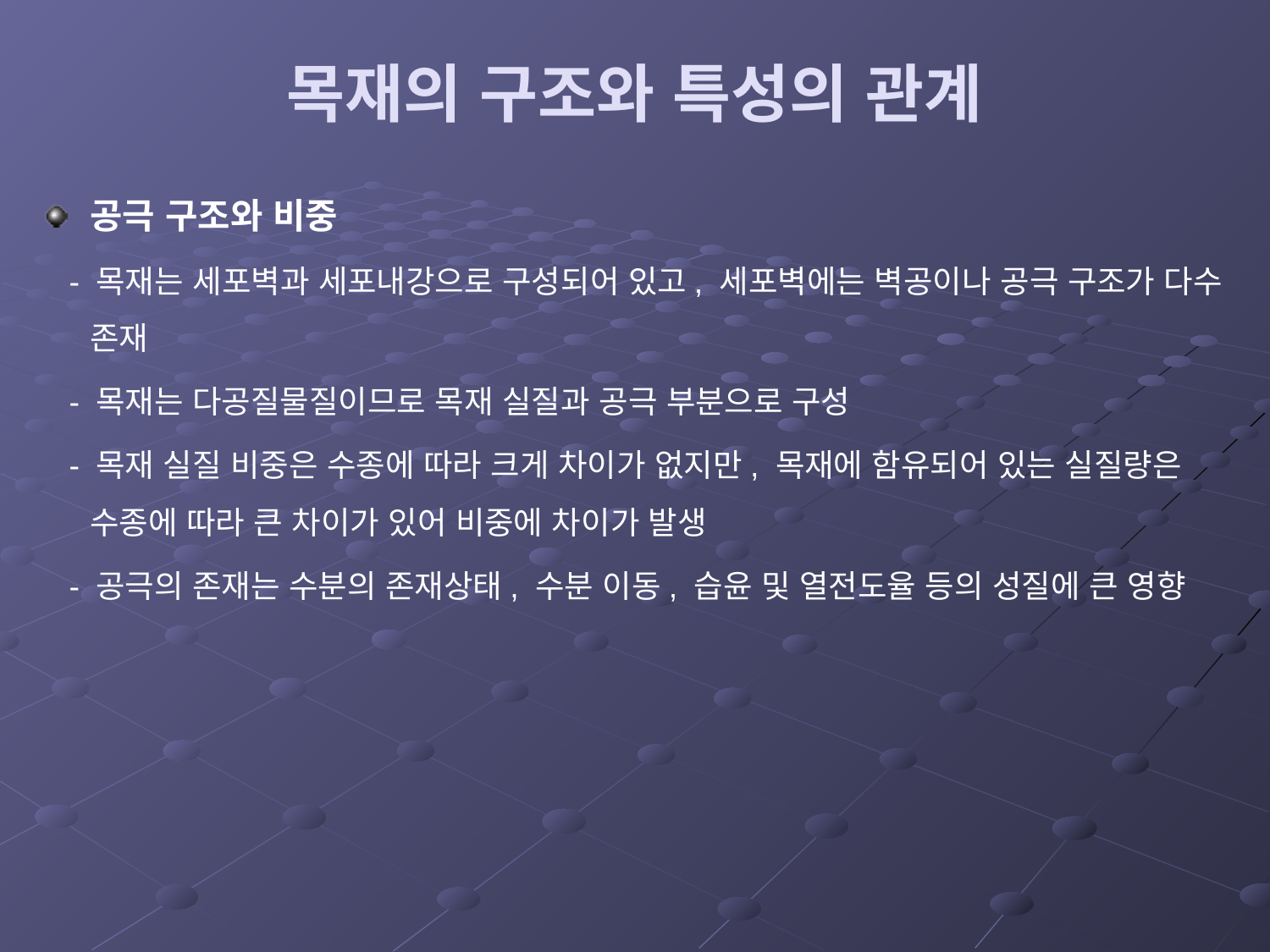

# 목재의 구조와 특성의 관계
공극 구조와 비중
   - 목재는 세포벽과 세포내강으로 구성되어 있고, 세포벽에는 벽공이나 공극 구조가 다수 존재
   - 목재는 다공질물질이므로 목재 실질과 공극 부분으로 구성
   - 목재 실질 비중은 수종에 따라 크게 차이가 없지만, 목재에 함유되어 있는 실질량은 수종에 따라 큰 차이가 있어 비중에 차이가 발생
   - 공극의 존재는 수분의 존재상태, 수분 이동, 습윤 및 열전도율 등의 성질에 큰 영향